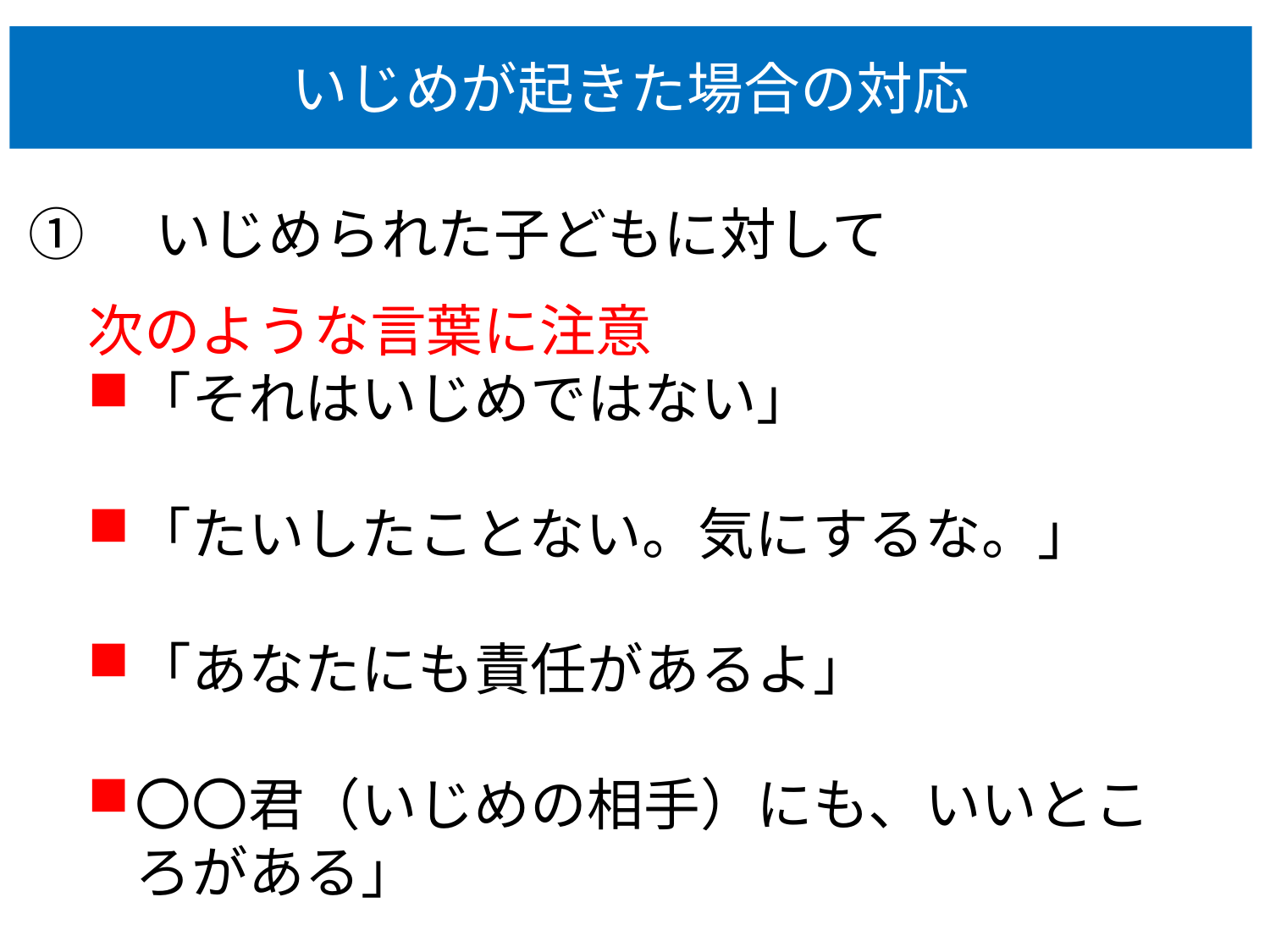

# いじめが起きた場合の対応
①　いじめられた子どもに対して

次のような言葉に注意
「それはいじめではない」

「たいしたことない。気にするな。」

「あなたにも責任があるよ」

〇〇君（いじめの相手）にも、いいところがある」